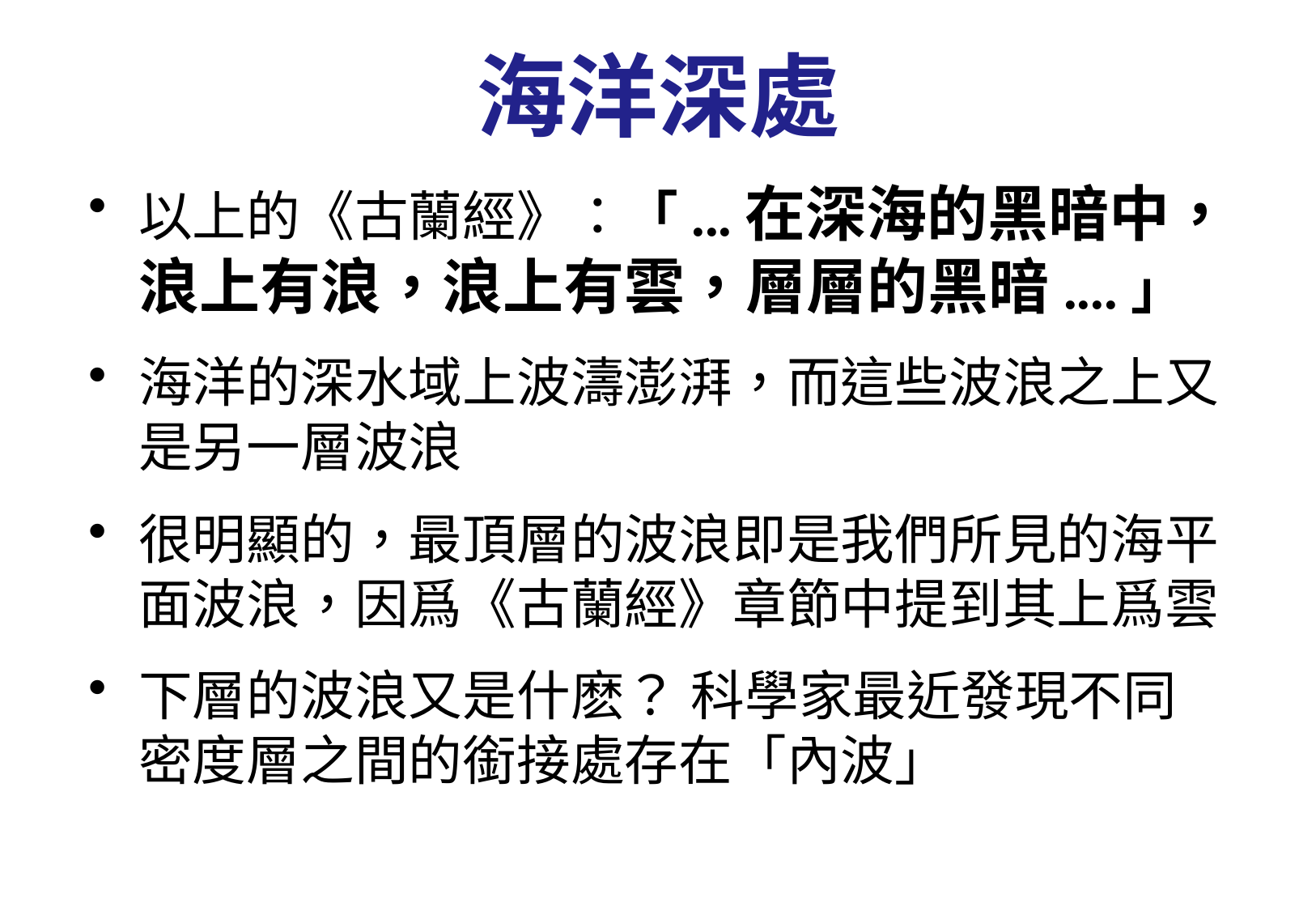

海洋深處

以上的《古蘭經》：「...在深海的黑暗中，浪上有浪，浪上有雲，層層的黑暗....」
海洋的深水域上波濤澎湃，而這些波浪之上又是另一層波浪
很明顯的，最頂層的波浪即是我們所見的海平面波浪，因爲《古蘭經》章節中提到其上爲雲
下層的波浪又是什麽？ 科學家最近發現不同密度層之間的銜接處存在「內波」